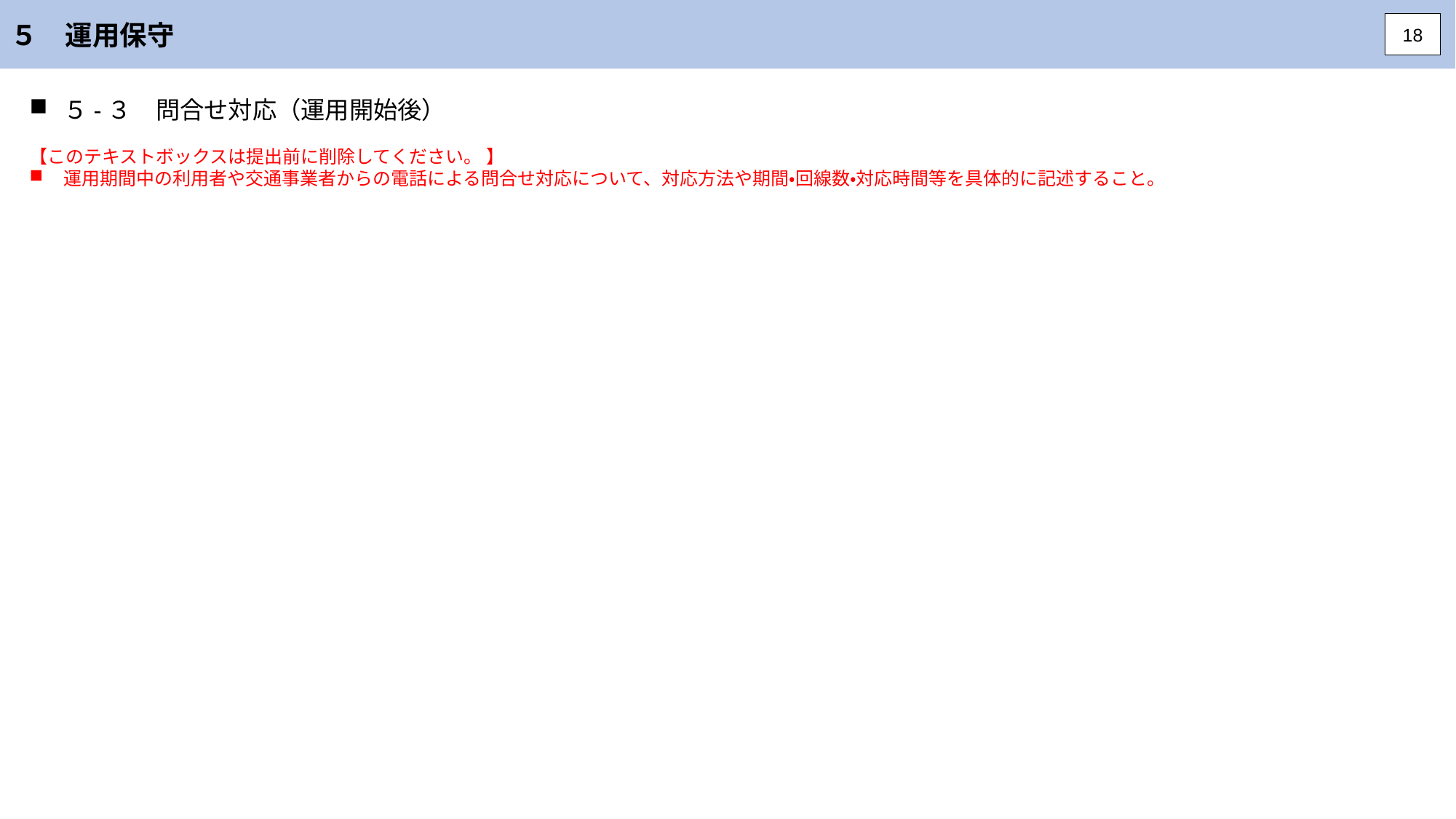

５　運用保守
18
５-３　問合せ対応（運用開始後）
【このテキストボックスは提出前に削除してください。 】
運用期間中の利用者や交通事業者からの電話による問合せ対応について、対応方法や期間・回線数・対応時間等を具体的に記述すること。